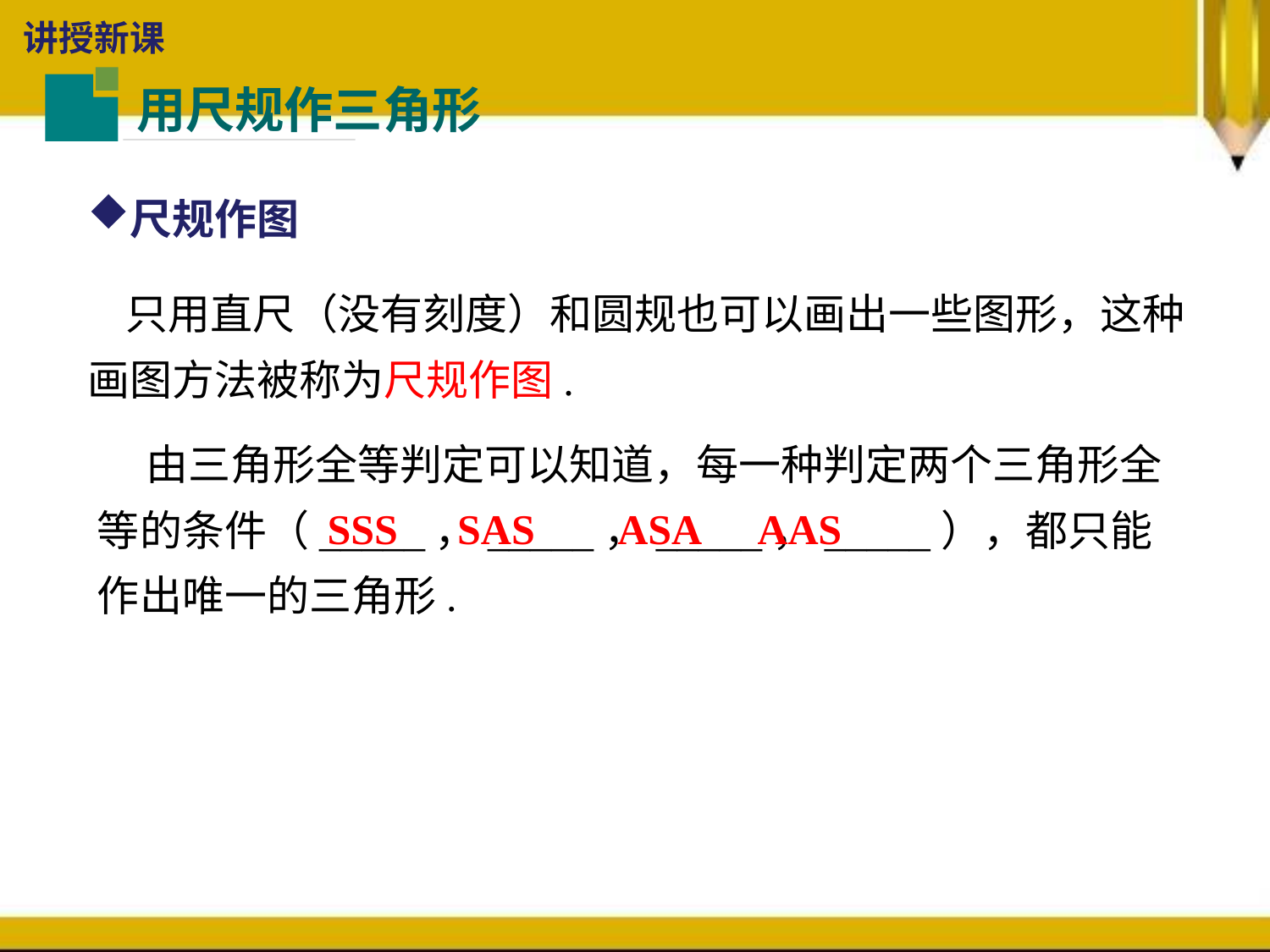

讲授新课

用尺规作三角形

尺规作图
   只用直尺（没有刻度）和圆规也可以画出一些图形，这种画图方法被称为尺规作图.
    由三角形全等判定可以知道，每一种判定两个三角形全等的条件（_____，_____，_____，_____），都只能作出唯一的三角形.
SSS
SAS
AAS
ASA